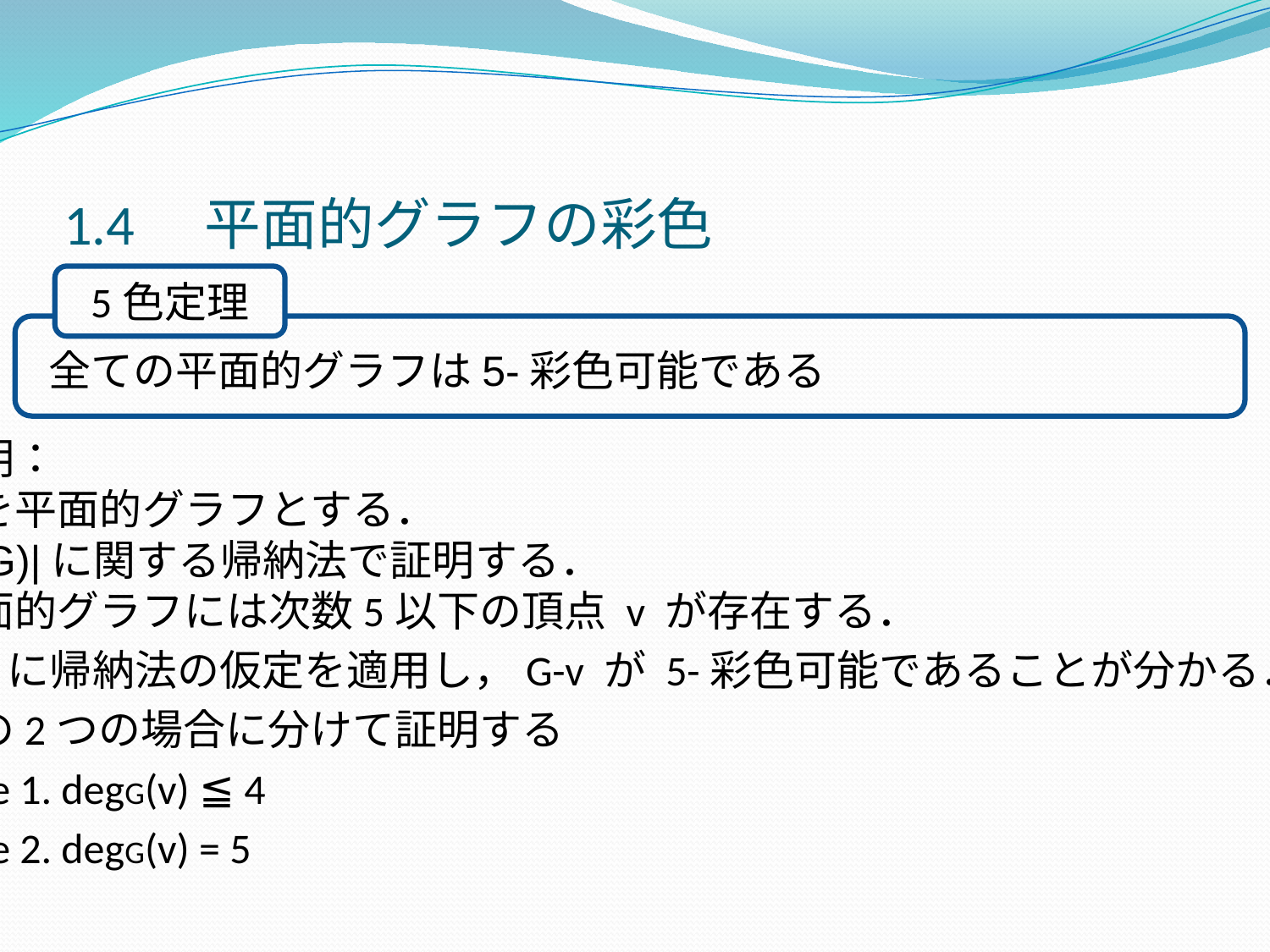

# 1.4　平面的グラフの彩色

5色定理

全ての平面的グラフは5-彩色可能である

証明：
Gを平面的グラフとする．
|V(G)|に関する帰納法で証明する．
平面的グラフには次数5以下の頂点 v が存在する．
G-v に帰納法の仮定を適用し，G-v が 5-彩色可能であることが分かる．
次の2つの場合に分けて証明する
Case 1. degG(v) ≦ 4
Case 2. degG(v) = 5